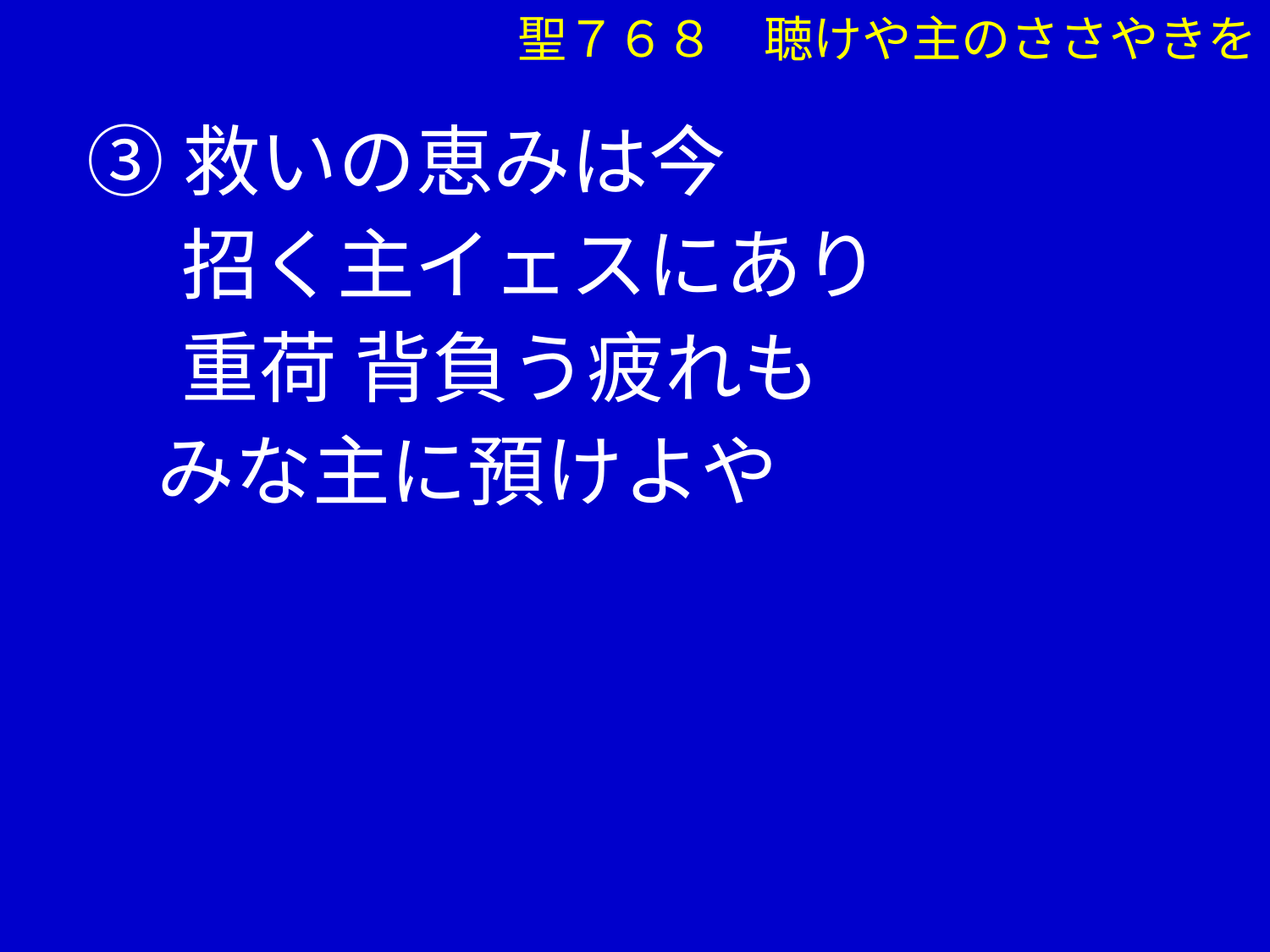

聖７６８　聴けや主のささやきを
③救いの恵みは今
　 招く主イェスにあり
　 重荷 背負う疲れも
   みな主に預けよや